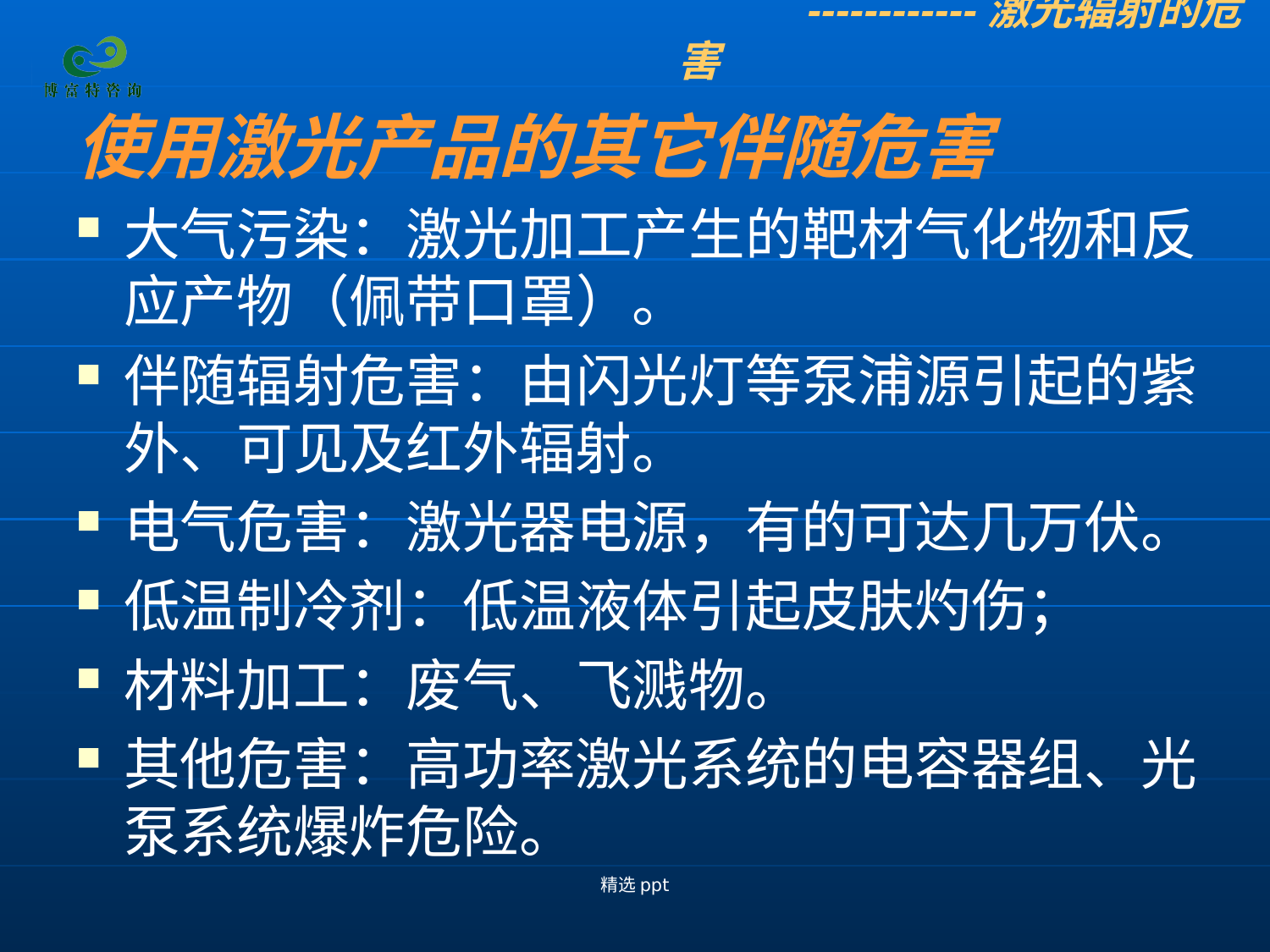

------------激光辐射的危害
使用激光产品的其它伴随危害
大气污染：激光加工产生的靶材气化物和反应产物（佩带口罩）。
伴随辐射危害：由闪光灯等泵浦源引起的紫外、可见及红外辐射。
电气危害：激光器电源，有的可达几万伏。
低温制冷剂：低温液体引起皮肤灼伤；
材料加工：废气、飞溅物。
其他危害：高功率激光系统的电容器组、光泵系统爆炸危险。
24
精选ppt